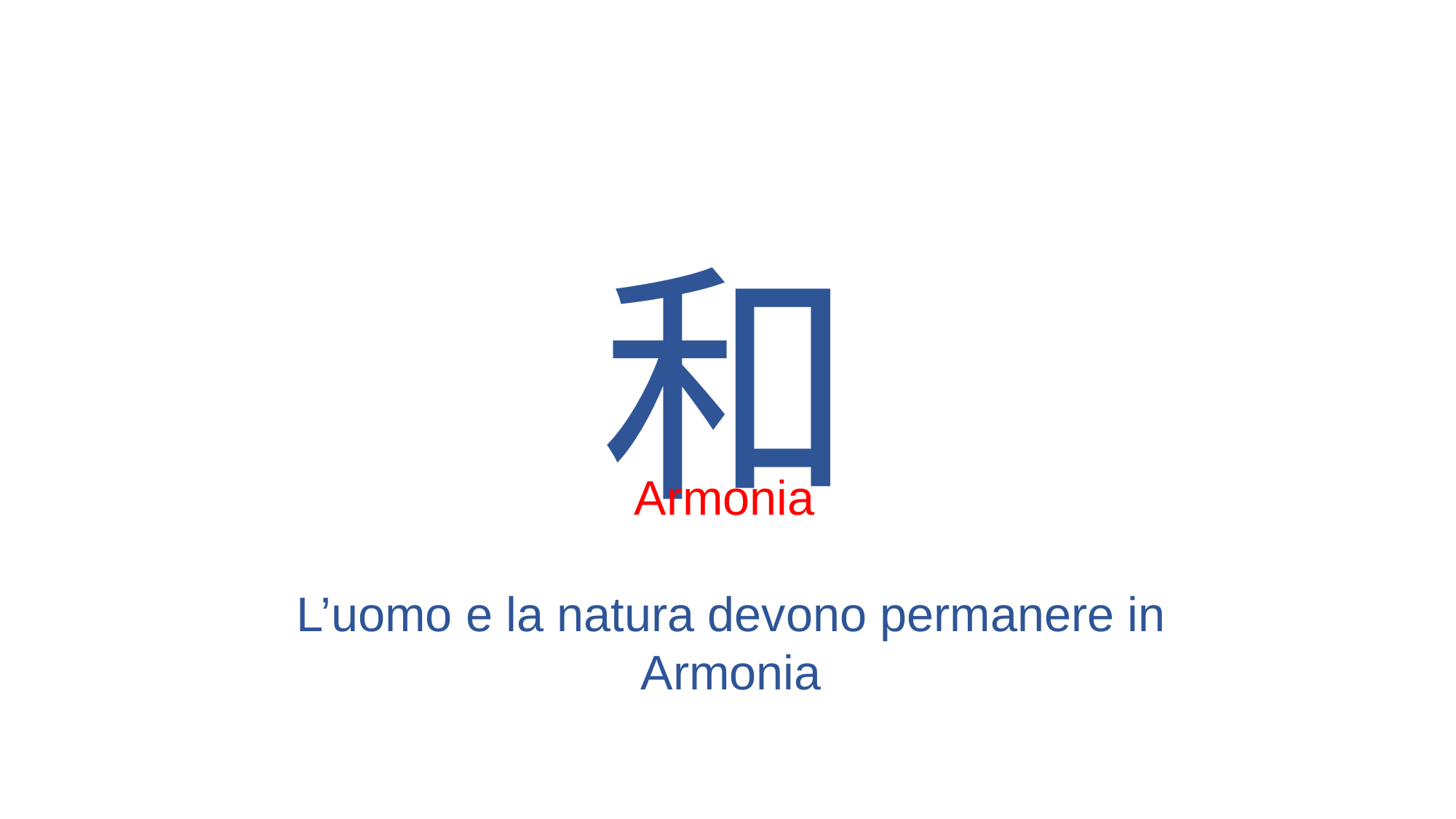

和

Armonia

L’uomo e la natura devono permanere in Armonia